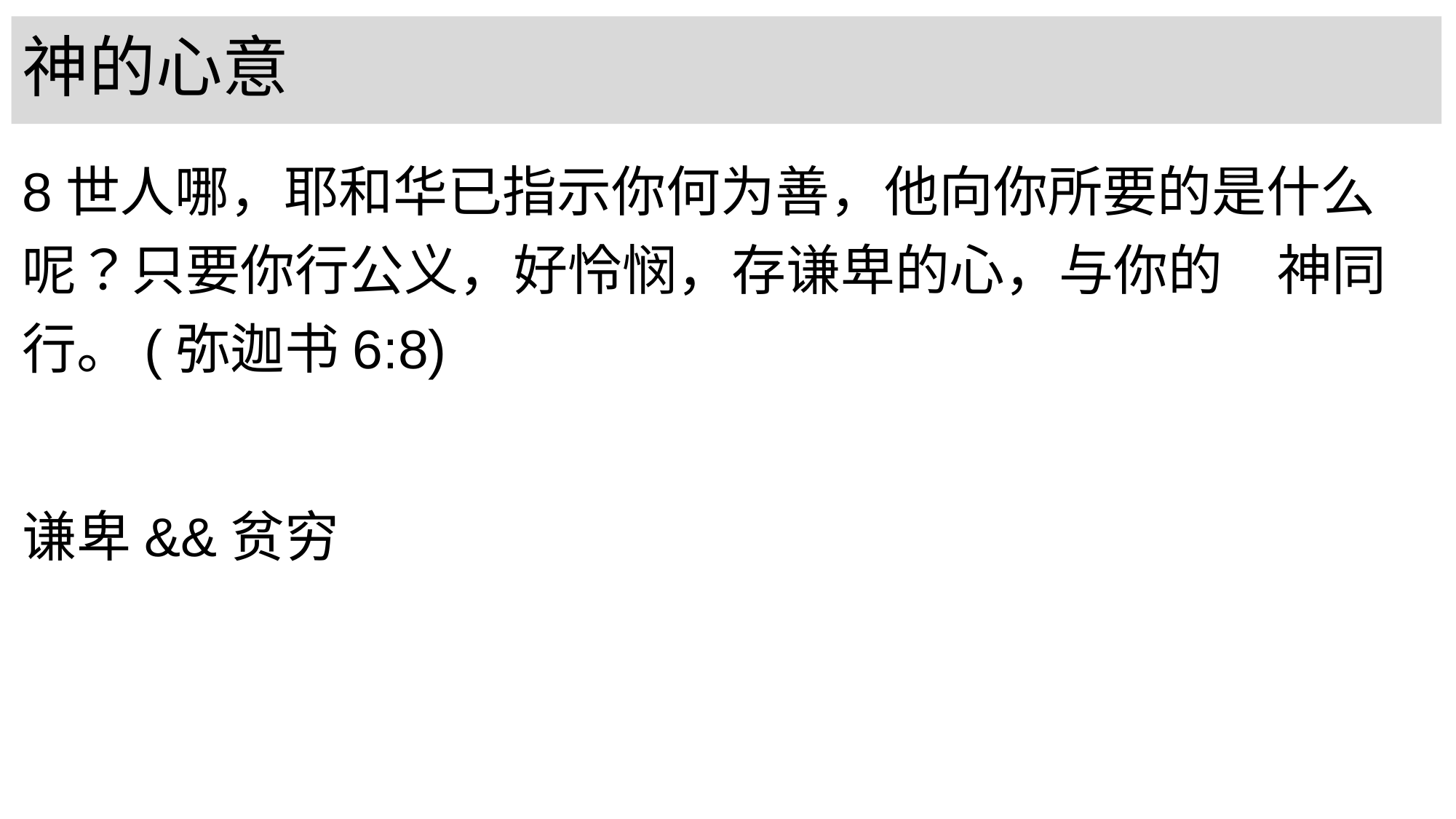

# 神的心意
8世人哪，耶和华已指示你何为善，他向你所要的是什么呢？只要你行公义，好怜悯，存谦卑的心，与你的　神同行。(弥迦书6:8)

谦卑&&贫穷